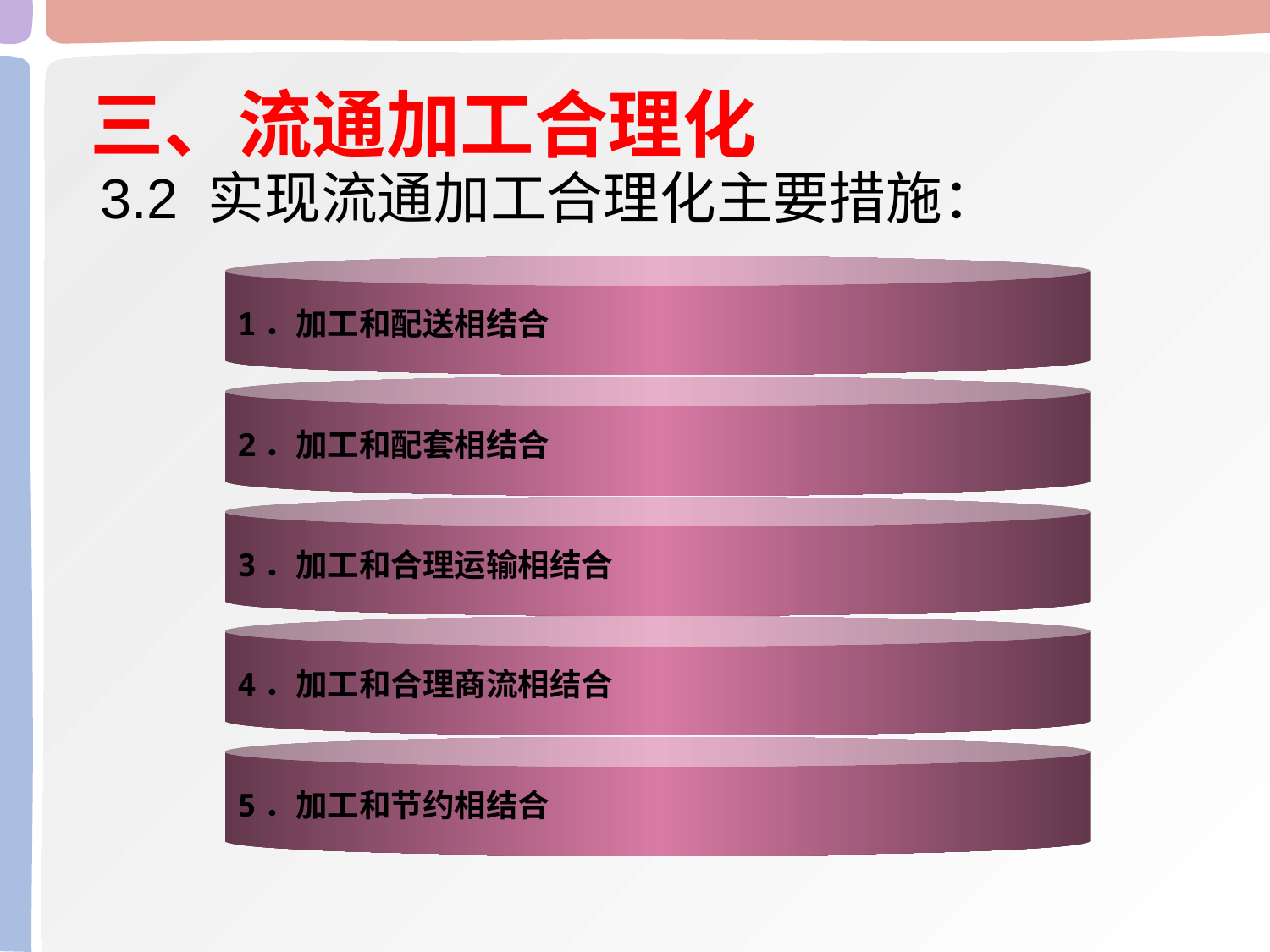

三、流通加工合理化
3.2 实现流通加工合理化主要措施：
1．加工和配送相结合
2．加工和配套相结合
3．加工和合理运输相结合
4．加工和合理商流相结合
5．加工和节约相结合